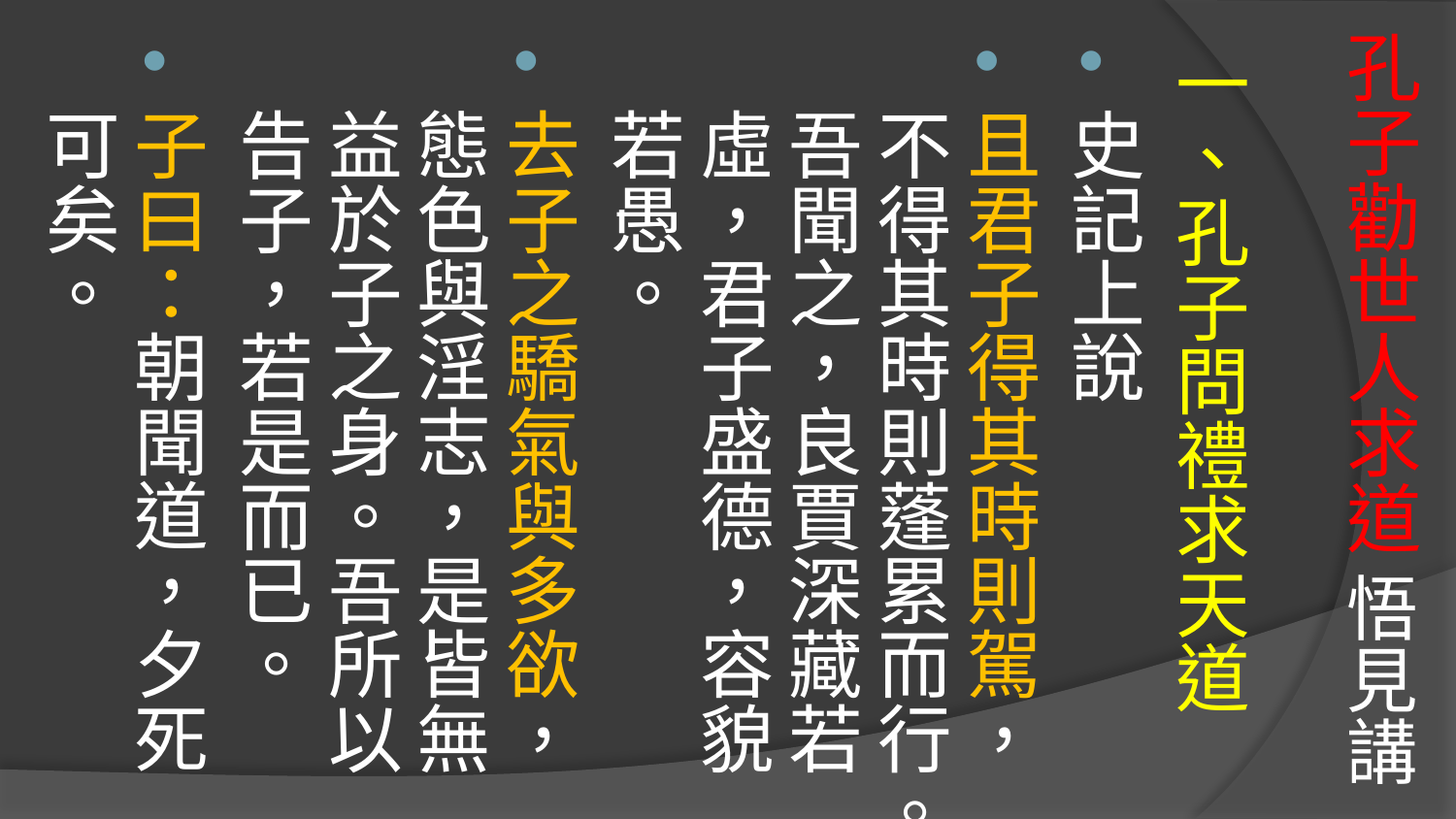

# 孔子勸世人求道 悟見講
一、孔子問禮求天道
史記上說
且君子得其時則駕，不得其時則蓬累而行。吾聞之，良賈深藏若虛，君子盛德，容貌若愚。
去子之驕氣與多欲，態色與淫志，是皆無益於子之身。吾所以告子，若是而已。
子曰：朝聞道，夕死可矣。